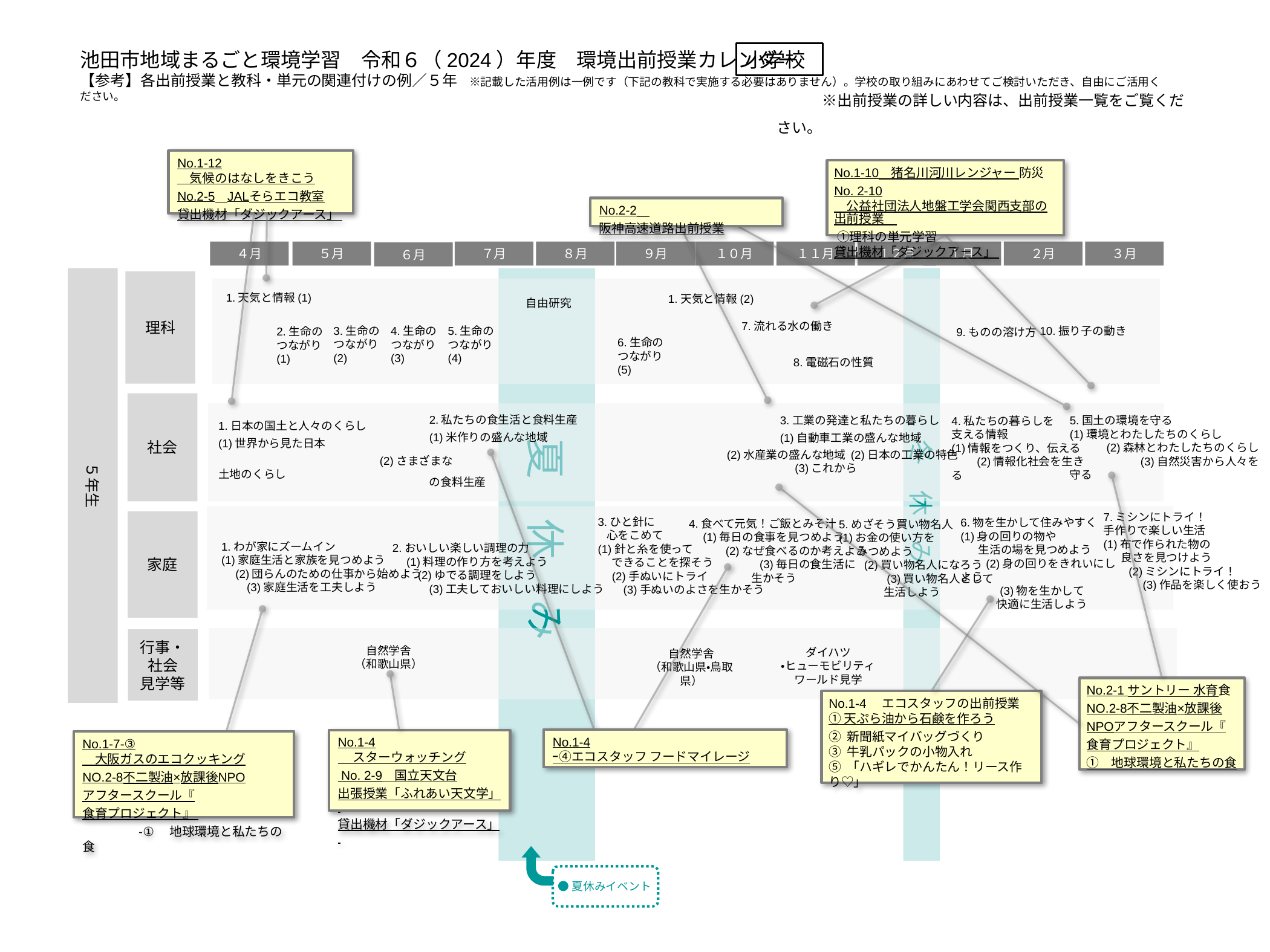

池田市地域まるごと環境学習　令和６（2024）年度　環境出前授業カレンダー
【参考】各出前授業と教科・単元の関連付けの例／５年　※記載した活用例は一例です（下記の教科で実施する必要はありません）。学校の取り組みにあわせてご検討いただき、自由にご活用ください。
小学校
　　　※出前授業の詳しい内容は、出前授業一覧をご覧ください。
No.1-12　気候のはなしをきこう
No.2-5　JALそらエコ教室
貸出機材「ダジックアース」

No.1-10　猪名川河川レンジャー 防災
No. 2-10　公益社団法人地盤工学会関西支部の出前授業　 ①理科の単元学習
貸出機材「ダジックアース」

No.2-2　阪神高速道路出前授業
４月
５月
３月
２月
１月
１２月
１１月
１０月
９月
８月
７月
６月
 　　　　　　冬　休　み
　　　　夏　休　み
５年生
理科

1.天気と情報(1)
3.生命のつながり(2)
4.生命のつながり(3)
5.生命のつながり(4)
2.生命のつながり(1)
1.天気と情報(2)
自由研究
7.流れる水の働き
10.振り子の動き
9.ものの溶け方
6.生命のつながり(5)
8.電磁石の性質
社会

2.私たちの食生活と食料生産
(1)米作りの盛んな地域
　　　　　　　　　　　　　　　　　　　　　　　　　　(2)水産業の盛んな地域
　　　　　　　　　　　　　　　　　　　　　　　　　　　　　　　　(3)これからの食料生産
5.国土の環境を守る
(1)環境とわたしたちのくらし
　　　(2)森林とわたしたちのくらし
　　　　　　(3)自然災害から人々を守る
3.工業の発達と私たちの暮らし
(1)自動車工業の盛んな地域
　　　　　　(2)日本の工業の特色
4.私たちの暮らしを
支える情報
(1)情報をつくり、伝える
　　(2)情報化社会を生きる
1.日本の国土と人々のくらし
(1)世界から見た日本
　　　　　　　　　　　　　　(2)さまざまな土地のくらし
7.ミシンにトライ！
手作りで楽しい生活
(1)布で作られた物の
良さを見つけよう
　　(2)ミシンにトライ！
　　　 (3)作品を楽しく使おう

3.ひと針に
心をこめて
(1)針と糸を使って
　 できることを探そう
　(2)手ぬいにトライ
　　(3)手ぬいのよさを生かそう
6.物を生かして住みやすく
(1)身の回りの物や
生活の場を見つめよう
　　(2)身の回りをきれいにしよう
　　　 (3)物を生かして
快適に生活しよう
家庭
4.食べて元気！ご飯とみそ汁
　(1)毎日の食事を見つめよう
　　　(2)なぜ食べるのか考えよう
　　　　　　(3)毎日の食生活に
生かそう
5.めざそう買い物名人
(1)お金の使い方を
みつめよう
　　(2)買い物名人になろう
　　　　(3)買い物名人として
生活しよう
1.わが家にズームイン
(1)家庭生活と家族を見つめよう
　(2)団らんのための仕事から始めよう
　　(3)家庭生活を工夫しよう
2.おいしい楽しい調理の力
　(1)料理の作り方を考えよう
　　(2)ゆでる調理をしよう
　　　(3)工夫しておいしい料理にしよう

行事・社会
見学等
自然学舎
（和歌山県）
ダイハツ
・ヒューモビリティ
ワールド見学
自然学舎
（和歌山県・鳥取県）
No.2-1 サントリー 水育食NO.2-8不二製油×放課後NPOアフタースクール『食育プロジェクト』
①　地球環境と私たちの食

No.1-4　エコスタッフの出前授業
① 天ぷら油から石鹸を作ろう
② 新聞紙マイバッグづくり
③ 牛乳パックの小物入れ
⑤ 「ハギレでかんたん！リース作り♡」
No.1-4ｰ④エコスタッフ フードマイレージ

No.1-4　 スターウォッチング
 No. 2-9　国立天文台
出張授業「ふれあい天文学」
貸出機材「ダジックアース」

No.1-7-③　大阪ガスのエコクッキング
NO.2-8不二製油×放課後NPOアフタースクール『食育プロジェクト』
　　　　 -①　地球環境と私たちの食

●夏休みイベント